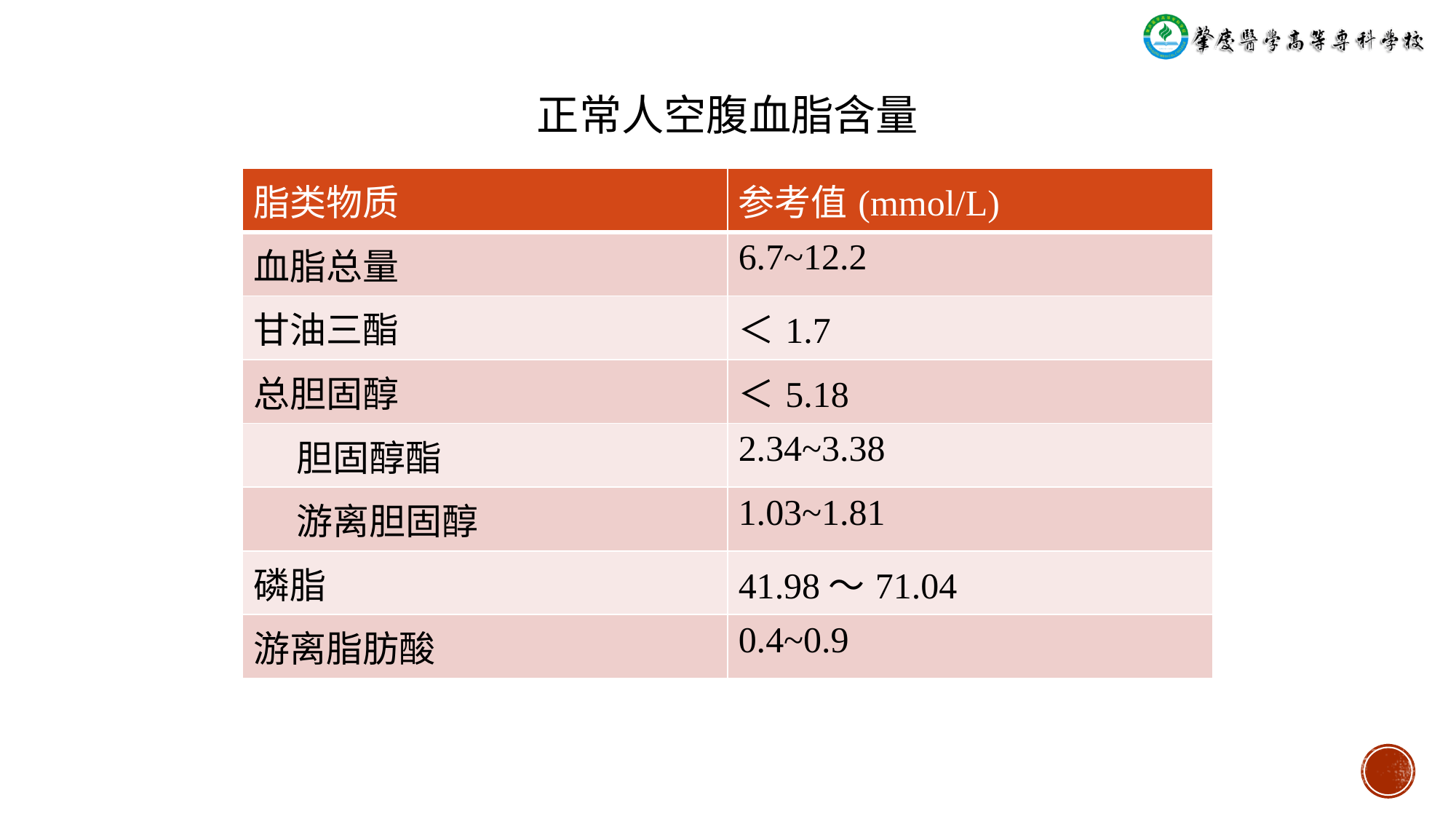

# 正常人空腹血脂含量
| 脂类物质 | 参考值(mmol/L) |
| --- | --- |
| 血脂总量 | 6.7~12.2 |
| 甘油三酯 | ＜1.7 |
| 总胆固醇 | ＜5.18 |
| 胆固醇酯 | 2.34~3.38 |
| 游离胆固醇 | 1.03~1.81 |
| 磷脂 | 41.98～71.04 |
| 游离脂肪酸 | 0.4~0.9 |